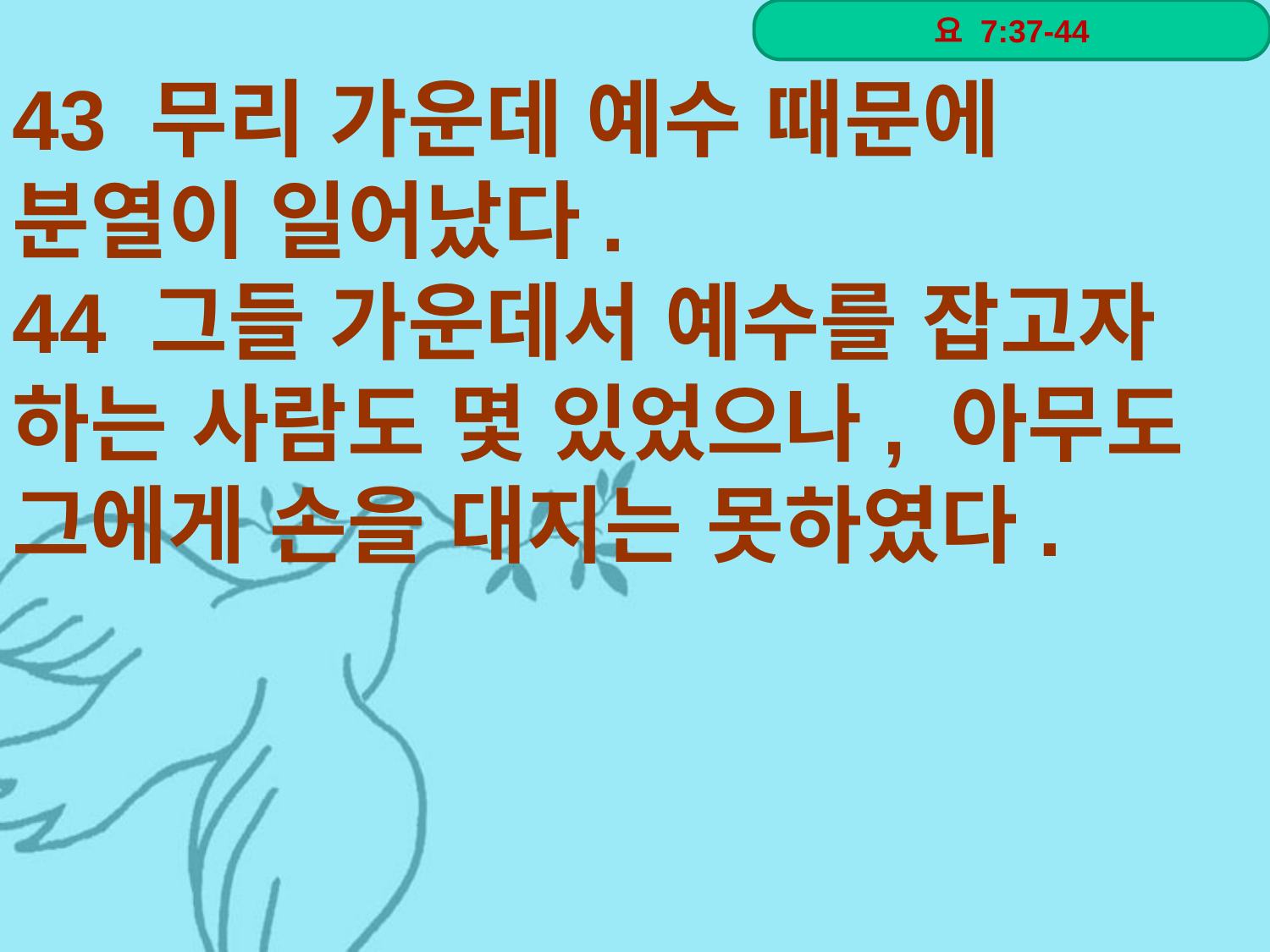

43 무리 가운데 예수 때문에 분열이 일어났다.
44 그들 가운데서 예수를 잡고자 하는 사람도 몇 있었으나, 아무도 그에게 손을 대지는 못하였다.
요 7:37-44